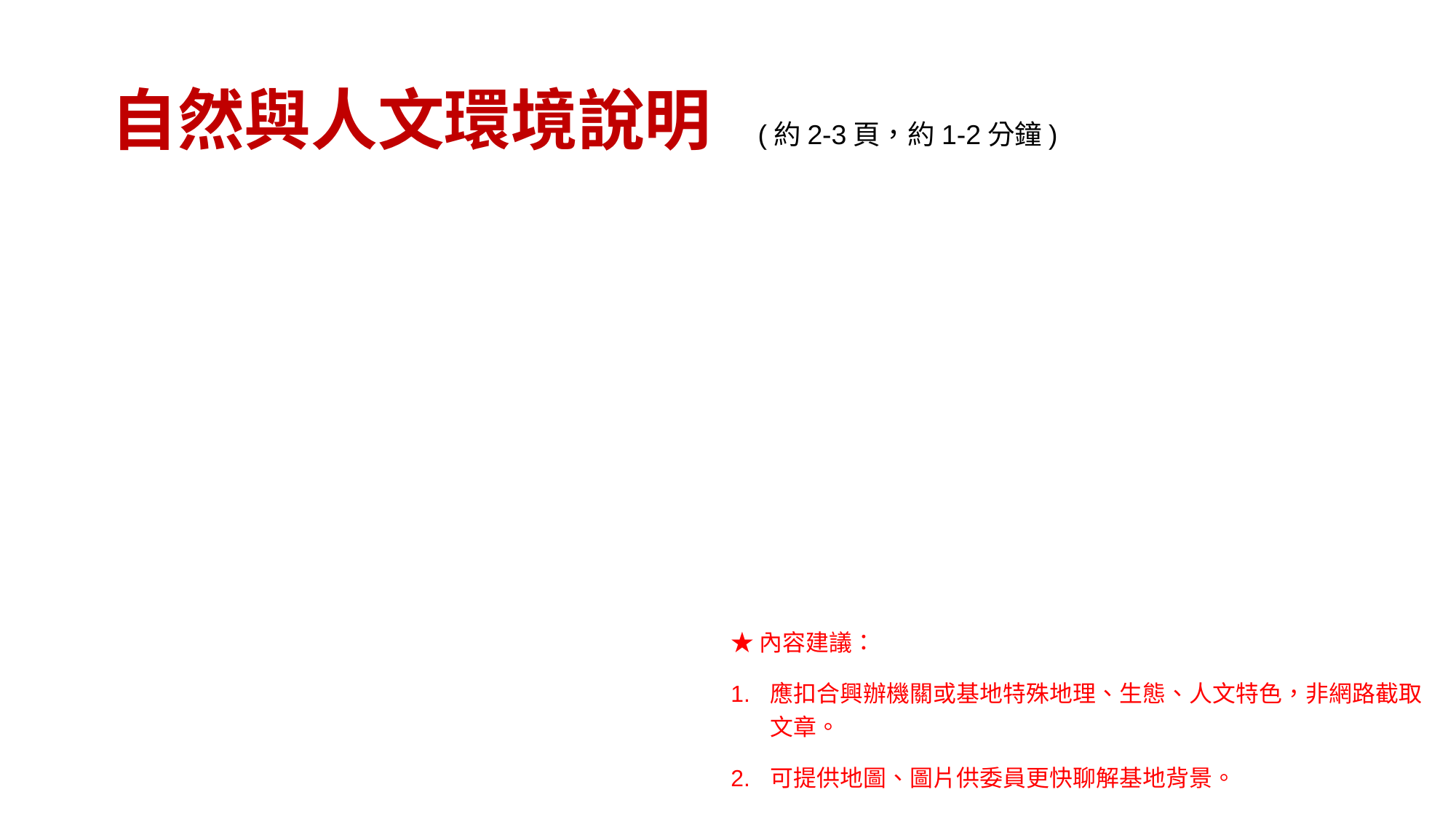

# 自然與人文環境說明  (約2-3頁，約1-2分鐘)
★內容建議：
應扣合興辦機關或基地特殊地理、生態、人文特色，非網路截取文章。
可提供地圖、圖片供委員更快聊解基地背景。